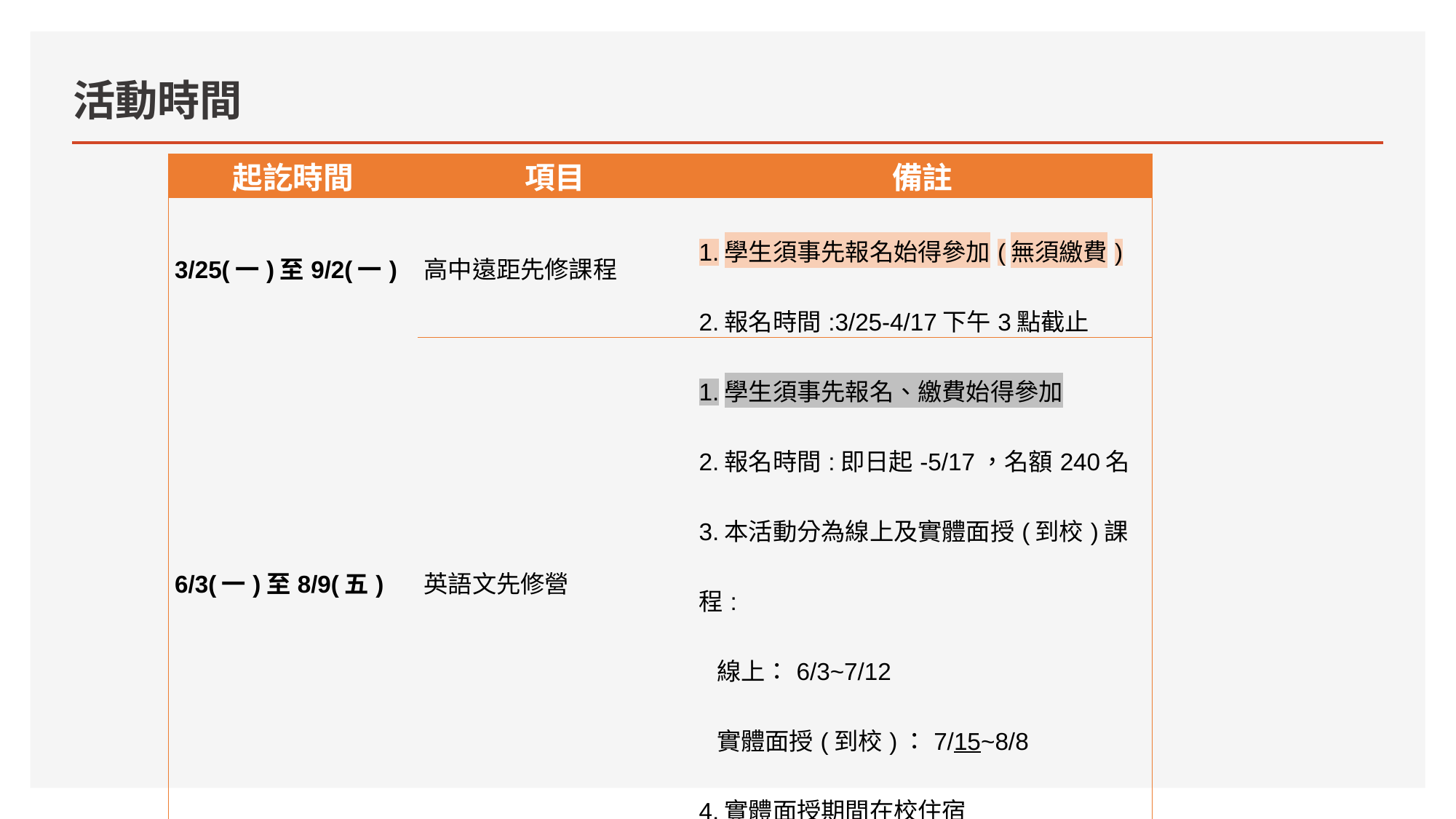

# 活動時間
| 起訖時間 | 項目 | 備註 |
| --- | --- | --- |
| 3/25(一)至9/2(一) | 高中遠距先修課程 | 1.學生須事先報名始得參加(無須繳費) 2.報名時間:3/25-4/17下午3點截止 |
| 6/3(一)至8/9(五) | 英語文先修營 | 1.學生須事先報名、繳費始得參加 2.報名時間:即日起-5/17，名額240名 3.本活動分為線上及實體面授(到校)課程:   線上：6/3~7/12   實體面授(到校)：7/15~8/8 4.實體面授期間在校住宿 |
| 7/2(二)至7/10(三) | 新生先修微學程活動 | 1.學生須事先報名、繳費始得參加 2.報名時間:5/6-6/17下午3點截止 3.各學院活動起訖時間不同請留意 |